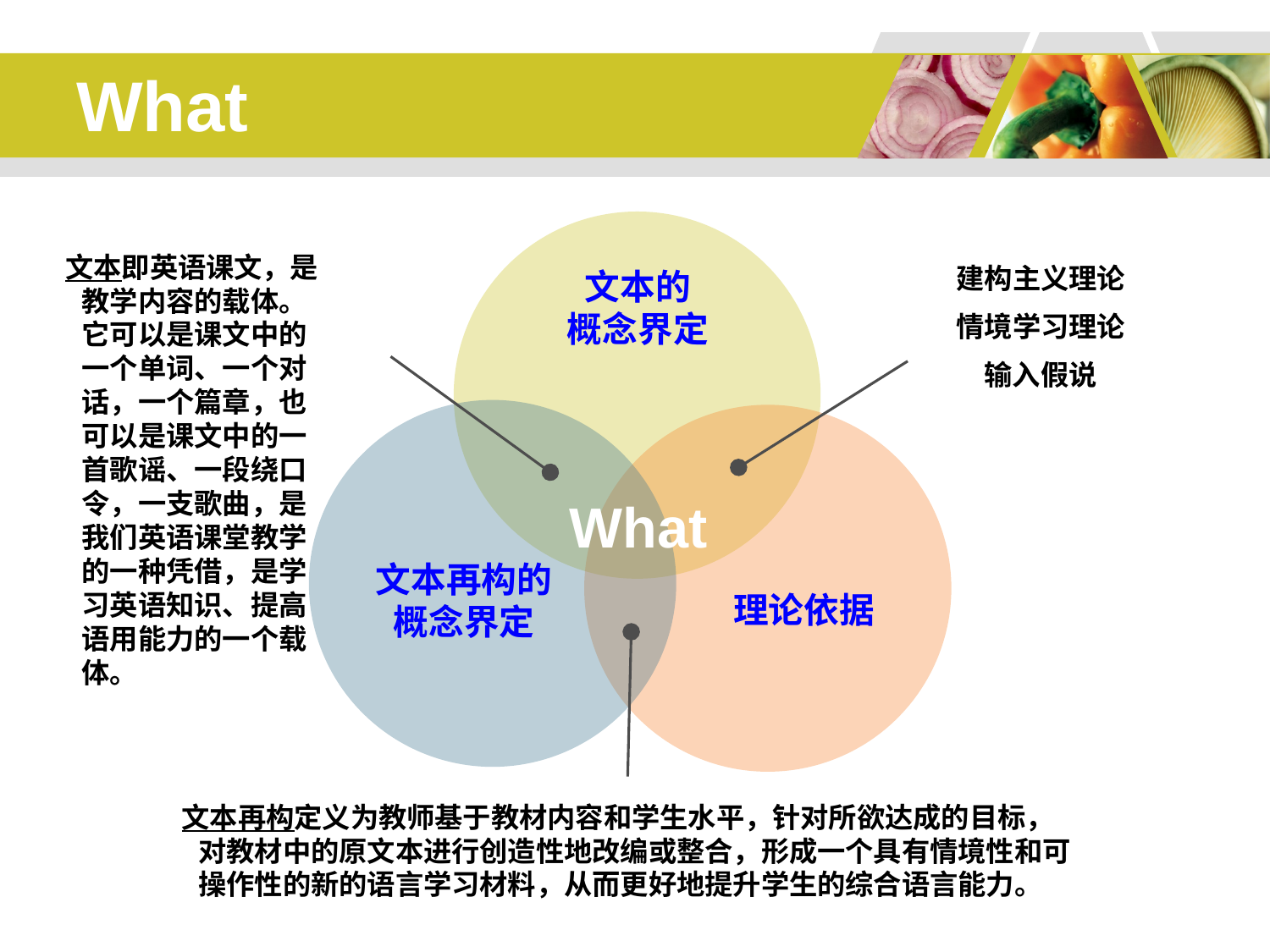

# What

文本即英语课文，是教学内容的载体。它可以是课文中的一个单词、一个对话，一个篇章，也可以是课文中的一首歌谣、一段绕口令，一支歌曲，是我们英语课堂教学的一种凭借，是学习英语知识、提高语用能力的一个载体。
建构主义理论
情境学习理论
输入假说
文本的
概念界定

What
文本再构的
概念界定
理论依据

文本再构定义为教师基于教材内容和学生水平，针对所欲达成的目标，对教材中的原文本进行创造性地改编或整合，形成一个具有情境性和可操作性的新的语言学习材料，从而更好地提升学生的综合语言能力。